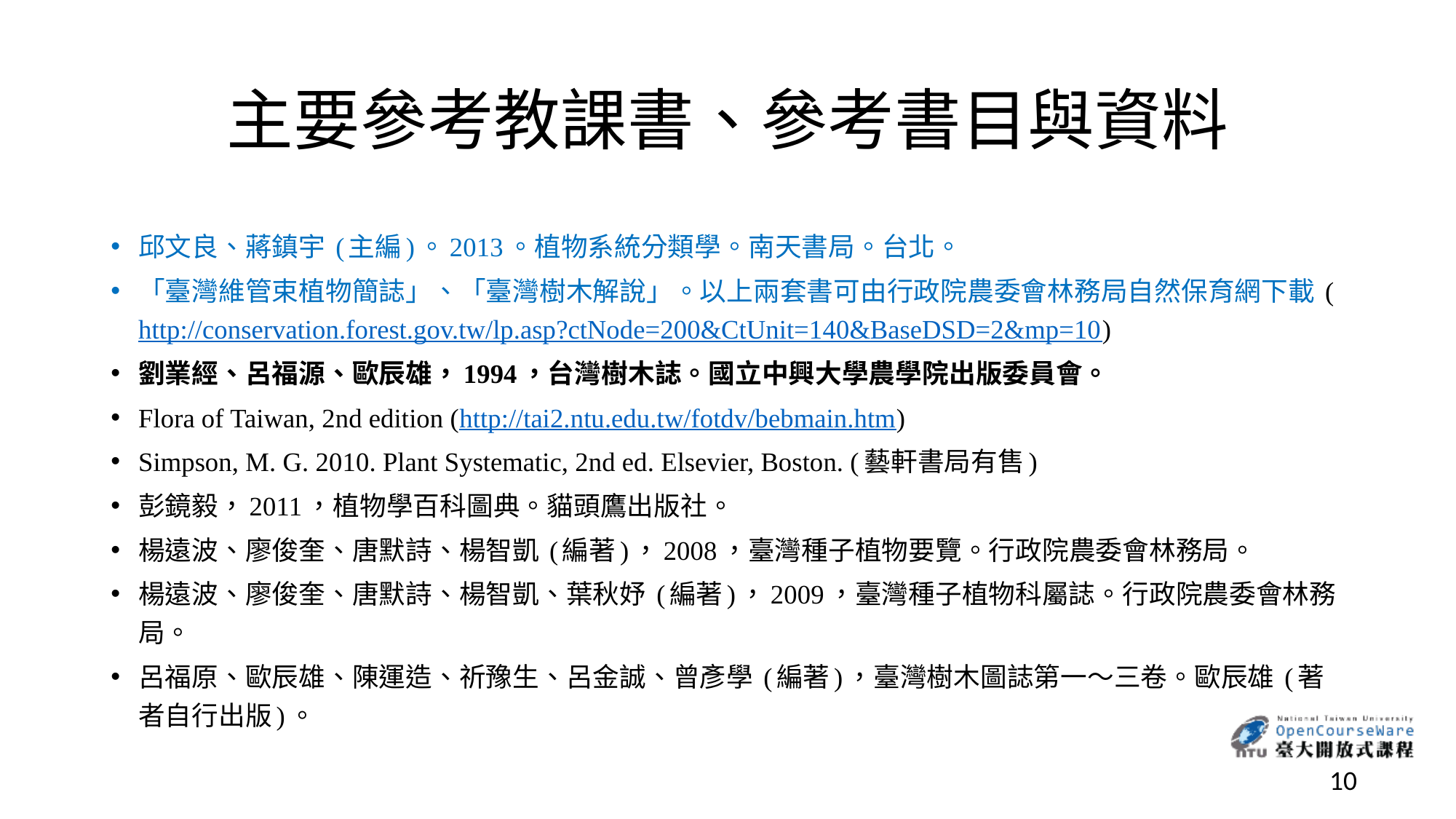

# 主要參考教課書、參考書目與資料
邱文良、蔣鎮宇 (主編)。2013。植物系統分類學。南天書局。台北。
「臺灣維管束植物簡誌」、「臺灣樹木解說」。以上兩套書可由行政院農委會林務局自然保育網下載 (http://conservation.forest.gov.tw/lp.asp?ctNode=200&CtUnit=140&BaseDSD=2&mp=10)
劉業經、呂福源、歐辰雄，1994，台灣樹木誌。國立中興大學農學院出版委員會。
Flora of Taiwan, 2nd edition (http://tai2.ntu.edu.tw/fotdv/bebmain.htm)
Simpson, M. G. 2010. Plant Systematic, 2nd ed. Elsevier, Boston. (藝軒書局有售)
彭鏡毅，2011，植物學百科圖典。貓頭鷹出版社。
楊遠波、廖俊奎、唐默詩、楊智凱 (編著)，2008，臺灣種子植物要覽。行政院農委會林務局。
楊遠波、廖俊奎、唐默詩、楊智凱、葉秋妤 (編著)，2009，臺灣種子植物科屬誌。行政院農委會林務局。
呂福原、歐辰雄、陳運造、祈豫生、呂金誠、曾彥學 (編著)，臺灣樹木圖誌第一～三卷。歐辰雄 (著者自行出版)。